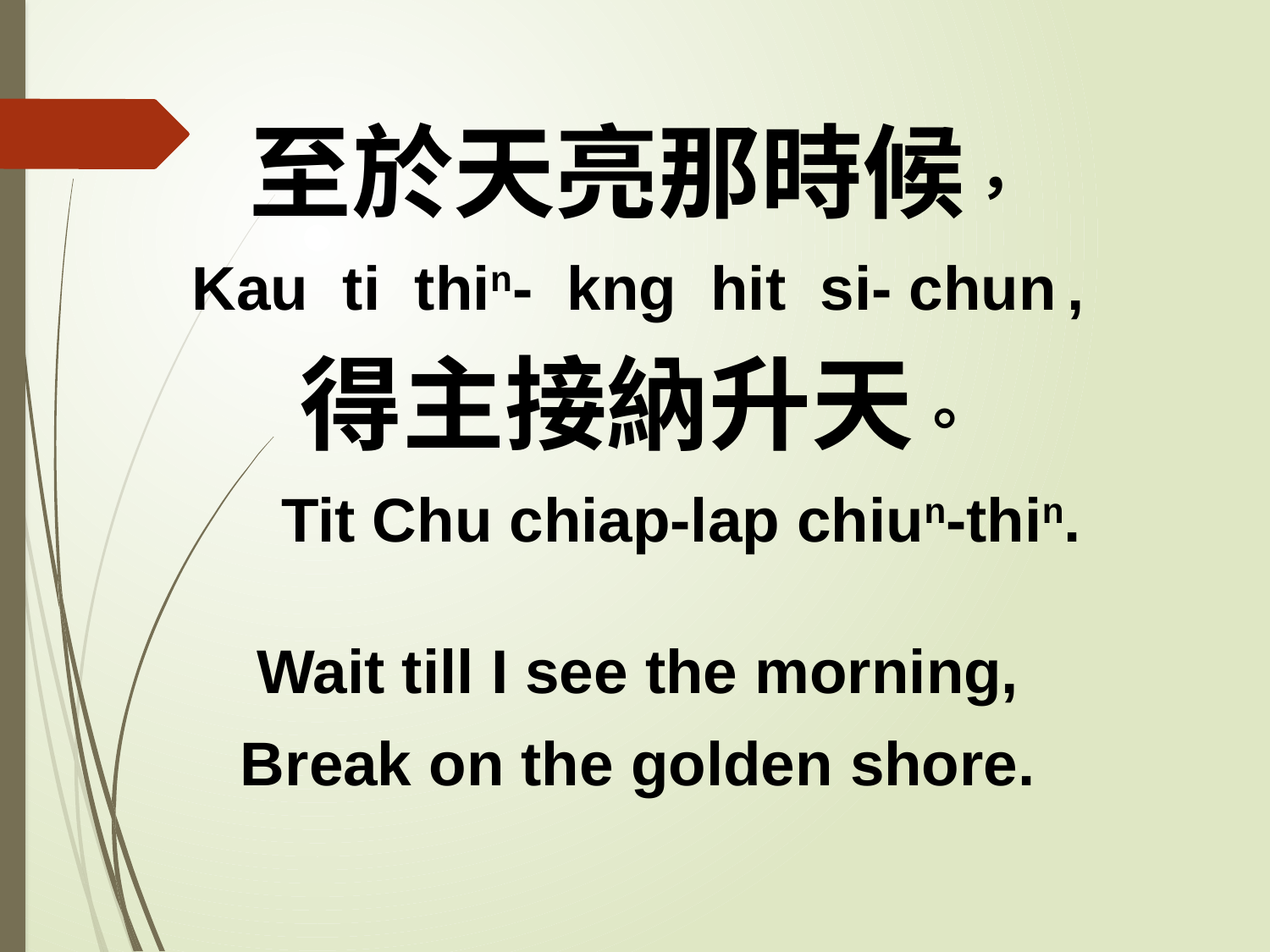

至於天亮那時候，
Kau  ti  thin-  kng  hit  si- chun ,
得主接納升天。
     Tit Chu chiap-lap chiun-thin.

Wait till I see the morning,
Break on the golden shore.